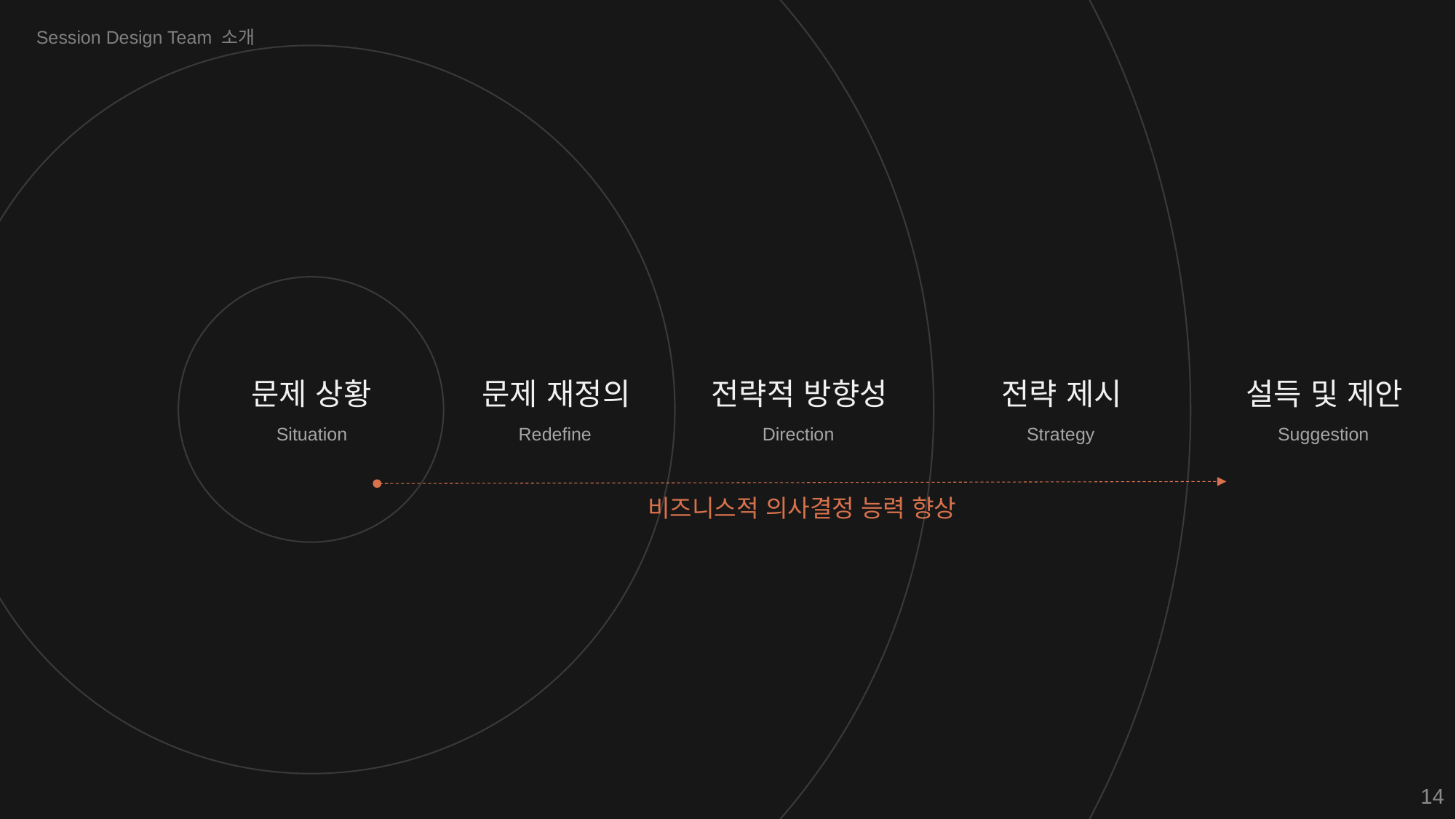

전략 제시
Strategy

전략적 방향성
Direction
Session Design Team 소개

문제 재정의
Redefine

문제 상황
Situation
설득 및 제안
Suggestion

비즈니스적 의사결정 능력 향상
14